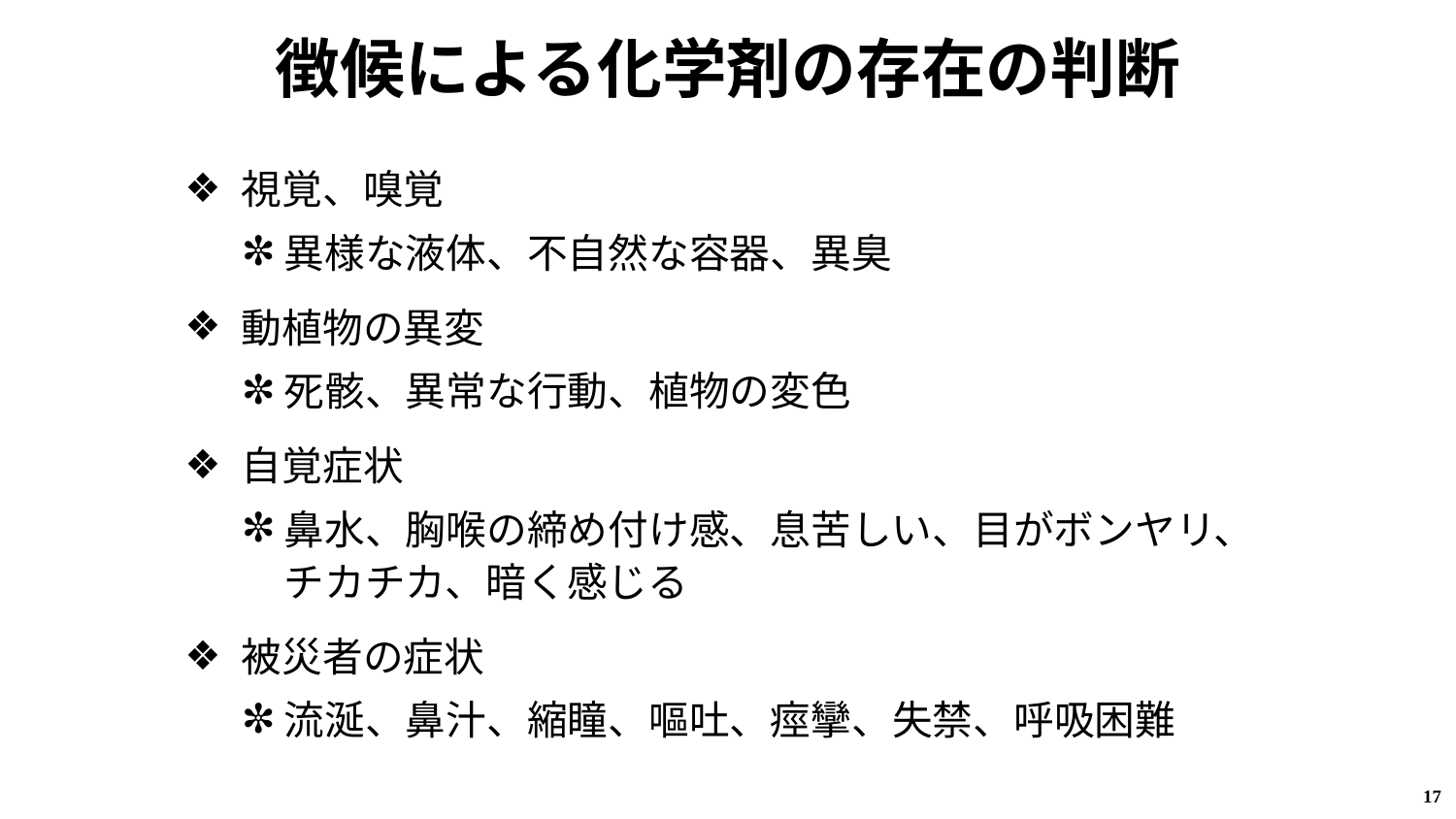

# 徴候による化学剤の存在の判断
視覚、嗅覚
異様な液体、不自然な容器、異臭
動植物の異変
死骸、異常な行動、植物の変色
自覚症状
鼻水、胸喉の締め付け感、息苦しい、目がボンヤリ、チカチカ、暗く感じる
被災者の症状
流涎、鼻汁、縮瞳、嘔吐、痙攣、失禁、呼吸困難
17